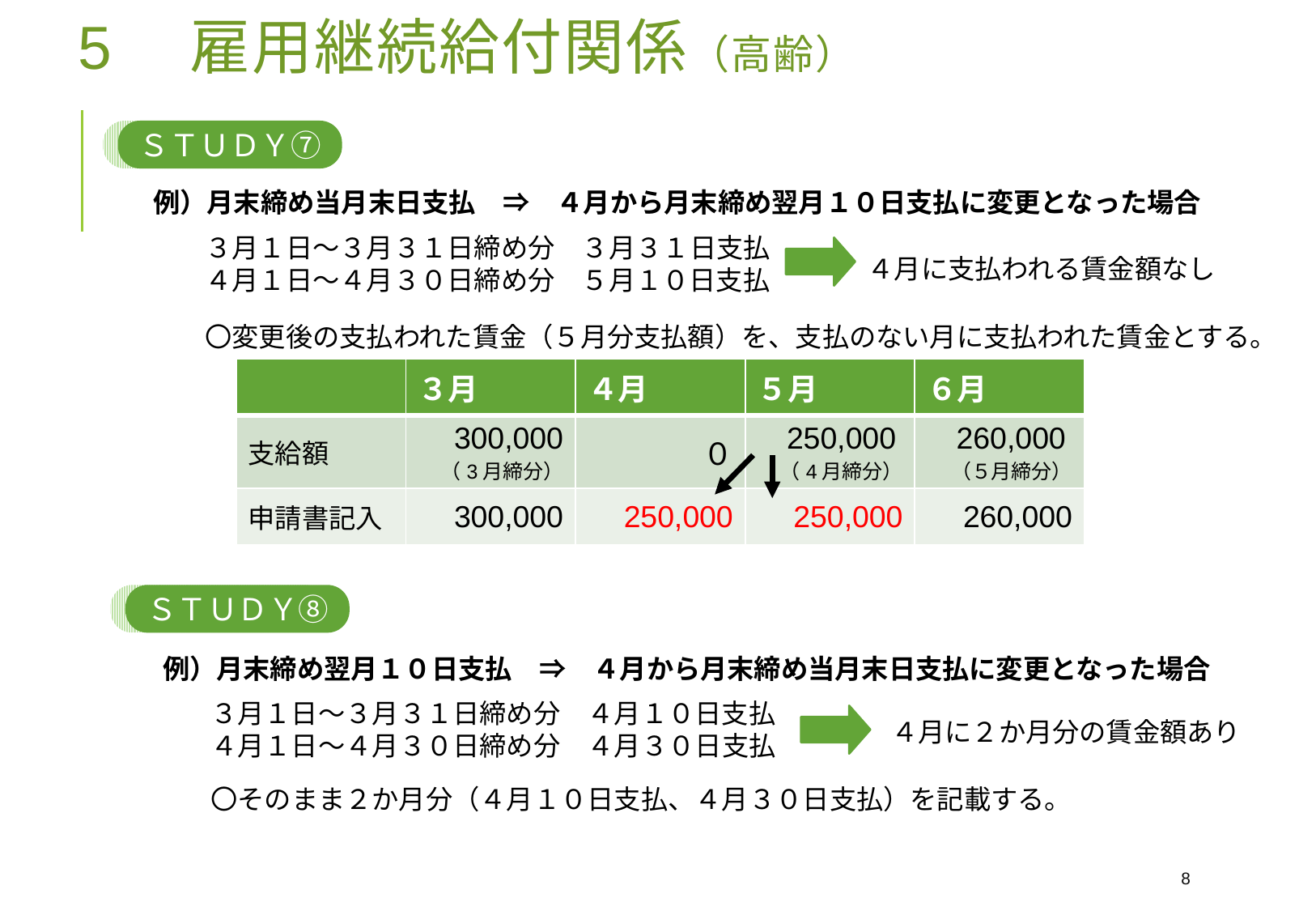

5　雇用継続給付関係（高齢）

ＳＴＵＤＹ⑦
例）月末締め当月末日支払　⇒　４月から月末締め翌月１０日支払に変更となった場合
３月１日～３月３１日締め分　３月３１日支払
４月１日～４月３０日締め分　５月１０日支払

４月に支払われる賃金額なし
〇変更後の支払われた賃金（５月分支払額）を、支払のない月に支払われた賃金とする。
|  | ３月 | ４月 | ５月 | ６月 |
| --- | --- | --- | --- | --- |
| 支給額 | 300,000 （3月締分） | ０ | 250,000（4月締分） | 260,000（５月締分） |
| 申請書記入 | 300,000 | 250,000 | 250,000 | 260,000 |

ＳＴＵＤＹ⑧
例）月末締め翌月１０日支払　⇒　４月から月末締め当月末日支払に変更となった場合
３月１日～３月３１日締め分　４月１０日支払
４月１日～４月３０日締め分　４月３０日支払

４月に２か月分の賃金額あり
〇そのまま２か月分（４月１０日支払、４月３０日支払）を記載する。
8